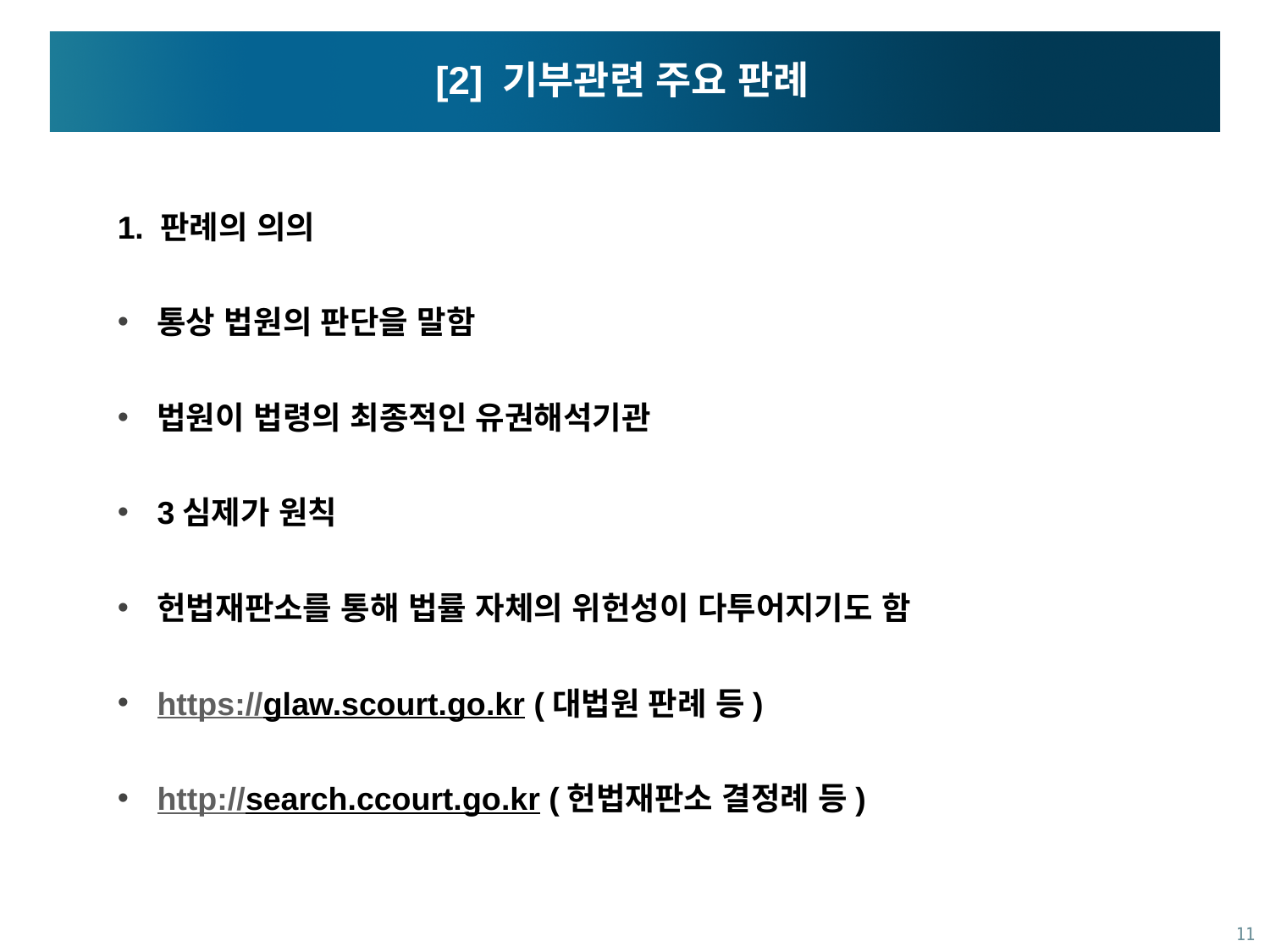

# [2] 기부관련 주요 판례
1. 판례의 의의

통상 법원의 판단을 말함

법원이 법령의 최종적인 유권해석기관

3심제가 원칙

헌법재판소를 통해 법률 자체의 위헌성이 다투어지기도 함

https://glaw.scourt.go.kr (대법원 판례 등)

http://search.ccourt.go.kr (헌법재판소 결정례 등)
11